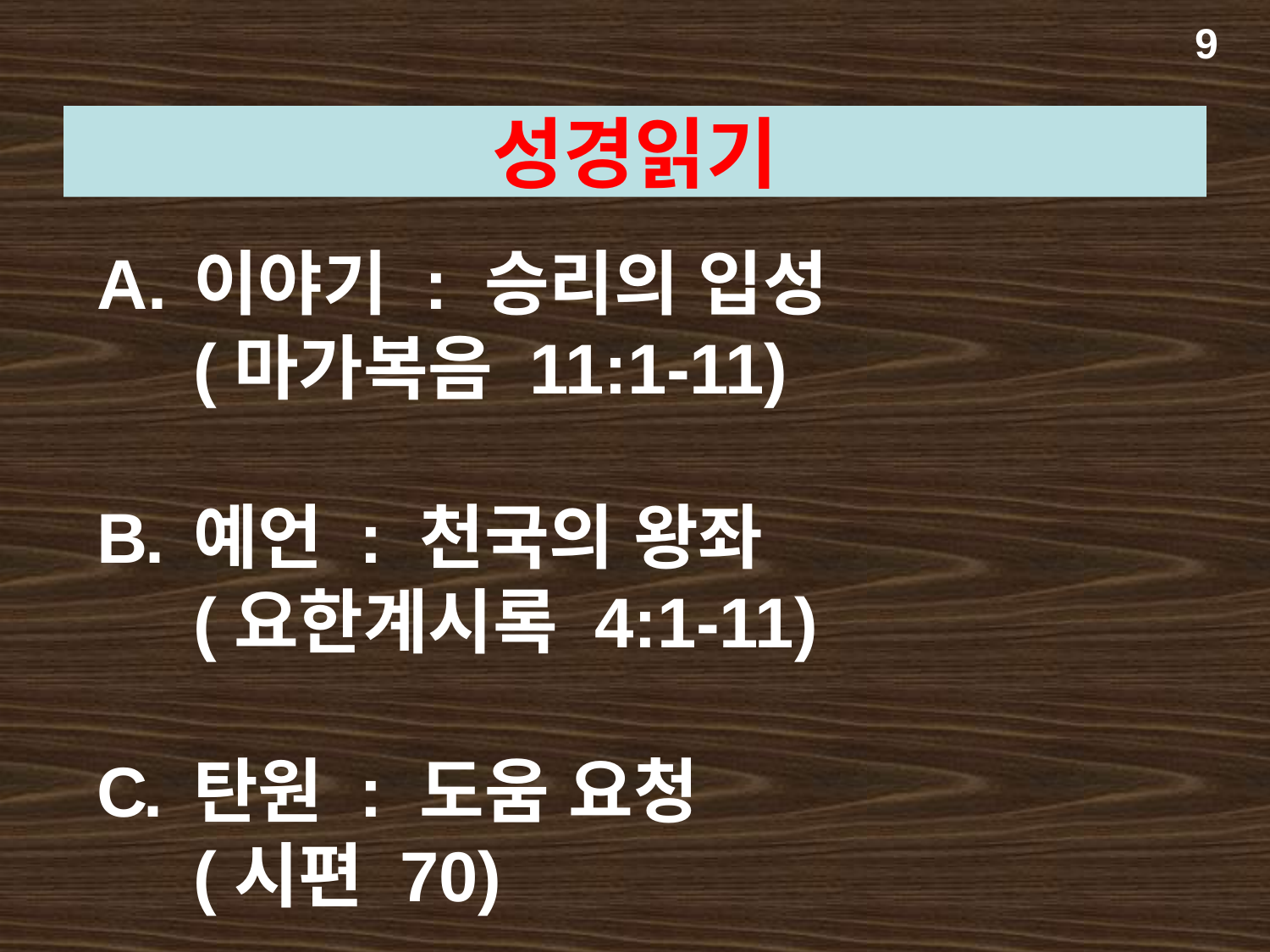

9
성경읽기
A.	이야기 : 승리의 입성
(마가복음 11:1-11)

예언 : 천국의 왕좌
(요한계시록 4:1-11)

탄원 : 도움 요청
(시편 70)